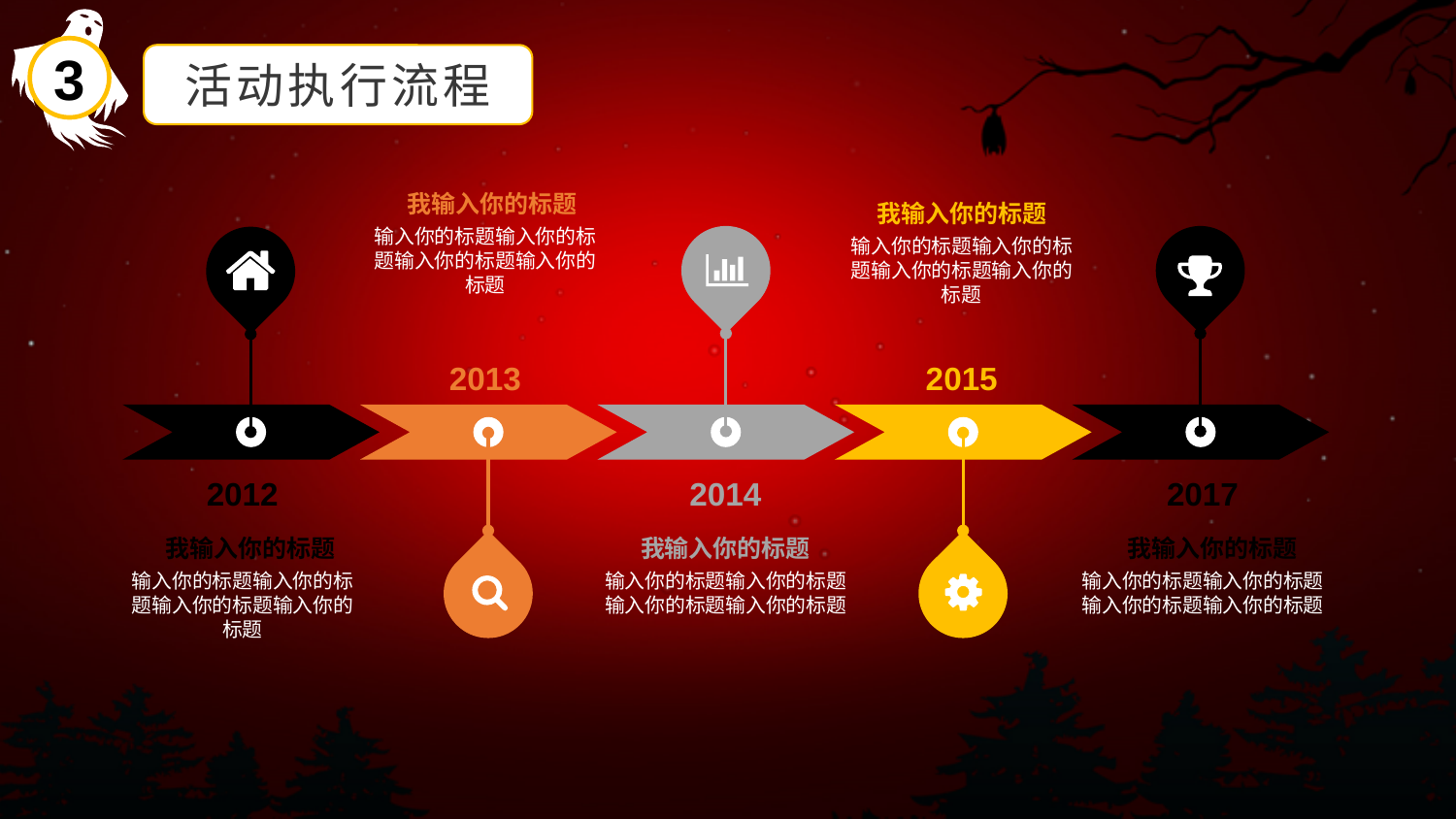

3
活动执行流程
我输入你的标题
输入你的标题输入你的标题输入你的标题输入你的标题
我输入你的标题
输入你的标题输入你的标题输入你的标题输入你的标题

2013
2015

2012
2014
2017
我输入你的标题
输入你的标题输入你的标题输入你的标题输入你的标题
我输入你的标题
输入你的标题输入你的标题输入你的标题输入你的标题
我输入你的标题
输入你的标题输入你的标题输入你的标题输入你的标题